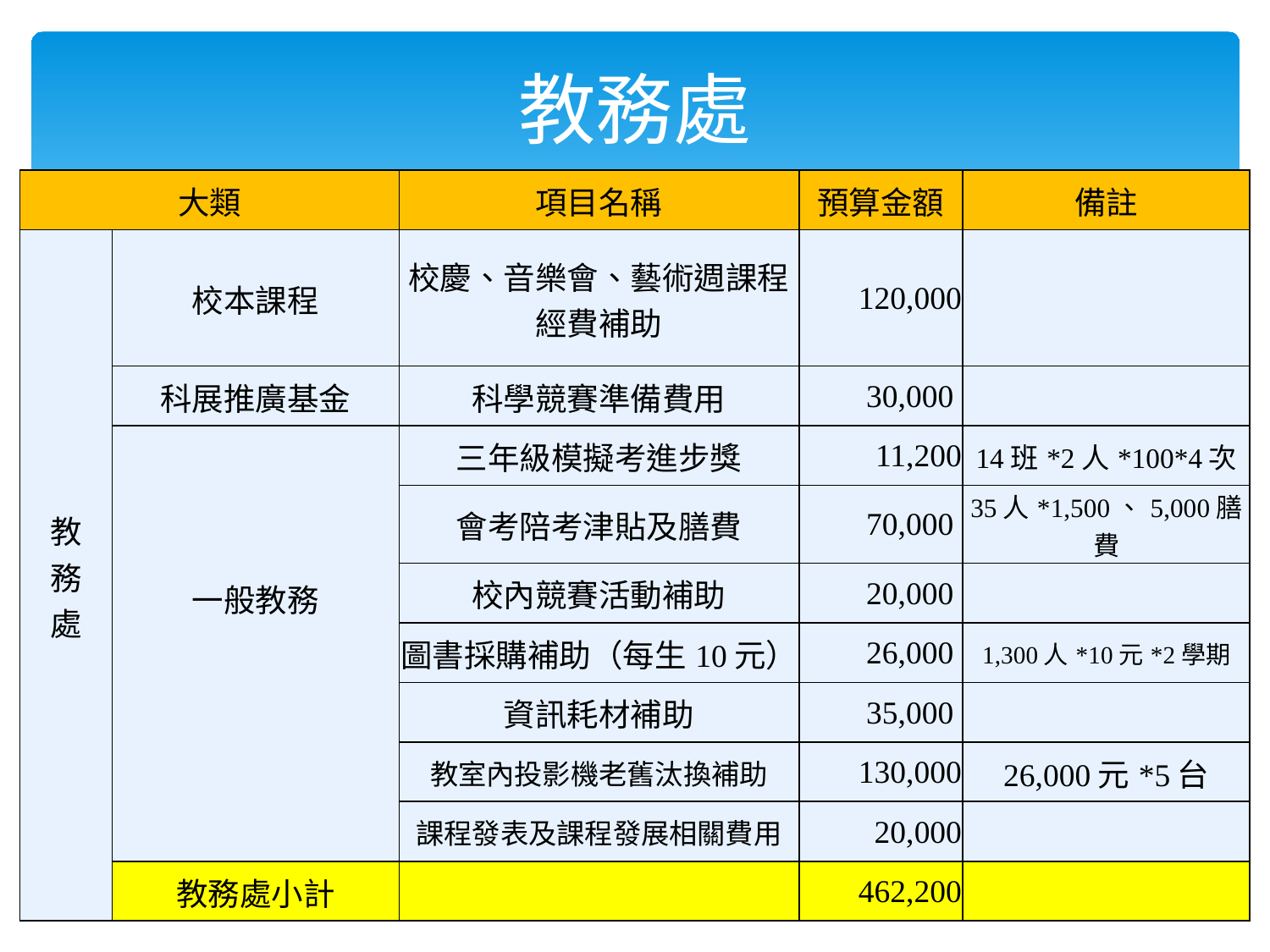

# 教務處
| 大類 |  | 項目名稱 | 預算金額 | 備註 |
| --- | --- | --- | --- | --- |
| 教 務 處 | 校本課程 | 校慶、音樂會、藝術週課程經費補助 | 120,000 |  |
|  | 科展推廣基金 | 科學競賽準備費用 | 30,000 |  |
|  | 一般教務 | 三年級模擬考進步獎 | 11,200 | 14班\*2人\*100\*4次 |
|  |  | 會考陪考津貼及膳費 | 70,000 | 35人\*1,500、5,000膳費 |
|  |  | 校內競賽活動補助 | 20,000 |  |
|  |  | 圖書採購補助（每生10元） | 26,000 | 1,300人\*10元\*2學期 |
|  |  | 資訊耗材補助 | 35,000 |  |
|  |  | 教室內投影機老舊汰換補助 | 130,000 | 26,000元\*5台 |
|  |  | 課程發表及課程發展相關費用 | 20,000 |  |
|  | 教務處小計 |  | 462,200 |  |
5